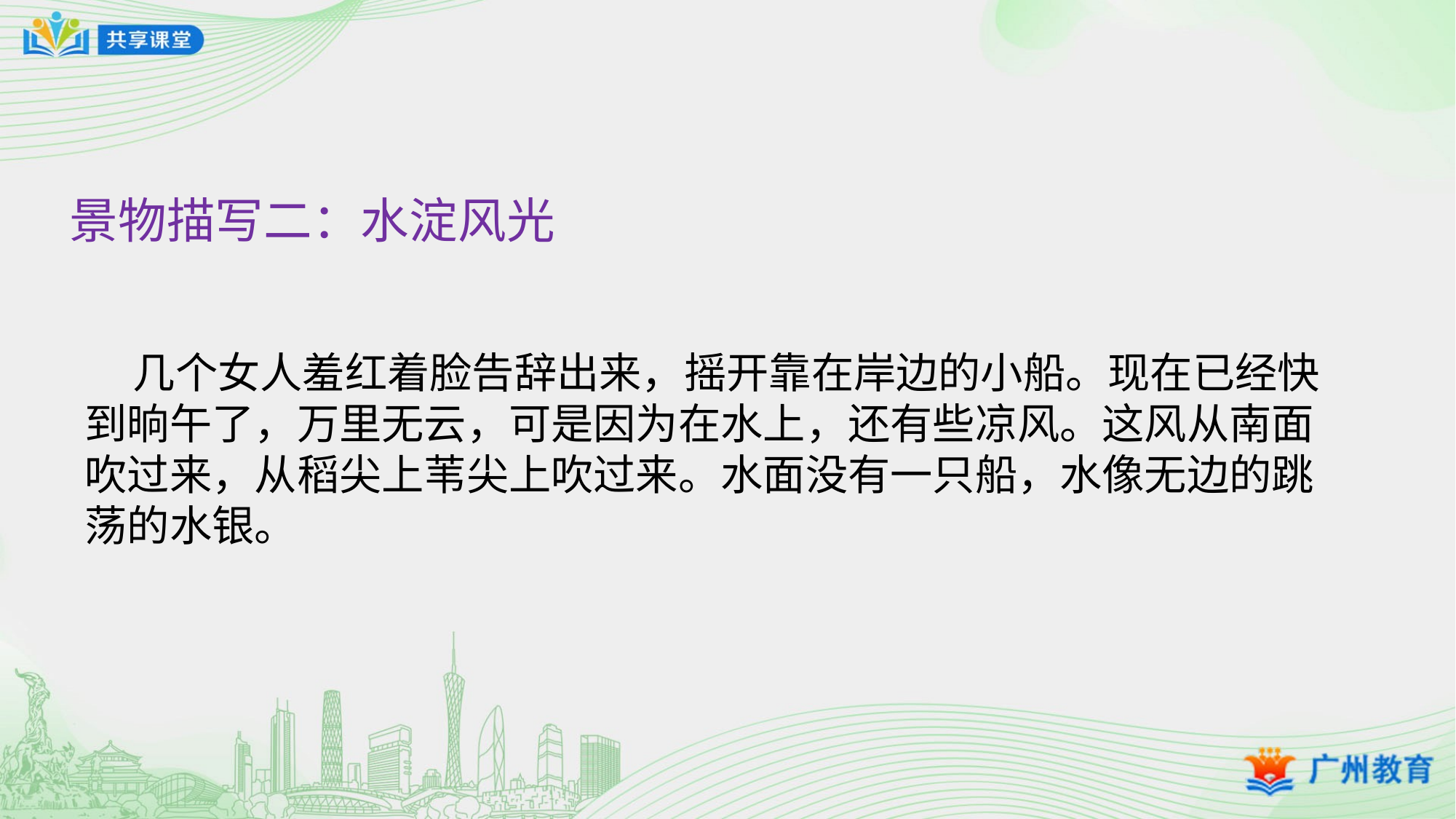

景物描写二：水淀风光
    几个女人羞红着脸告辞出来，摇开靠在岸边的小船。现在已经快到晌午了，万里无云，可是因为在水上，还有些凉风。这风从南面吹过来，从稻尖上苇尖上吹过来。水面没有一只船，水像无边的跳荡的水银。